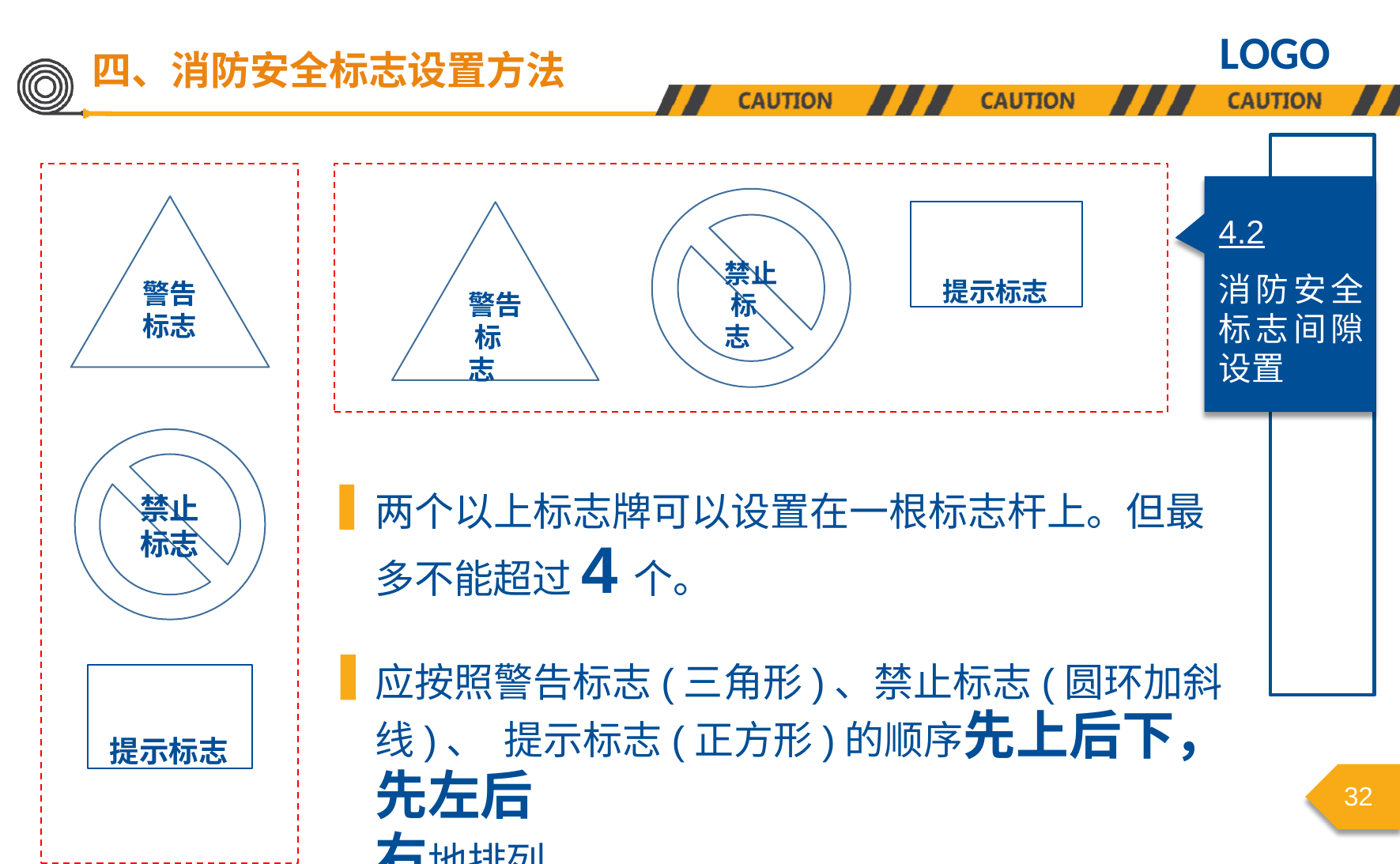

LOGO
四、消防安全标志设置方法

4.2
消防安全  标志间隙  设置

提示标志

禁止  标志
警告
标志
警告  标志

两个以上标志牌可以设置在一根标志杆上。但最  多不能超过4个。
应按照警告标志(三角形)、禁止标志(圆环加斜线)、  提示标志(正方形)的顺序先上后下，先左后
右地排列。

禁止
标志

提示标志

32